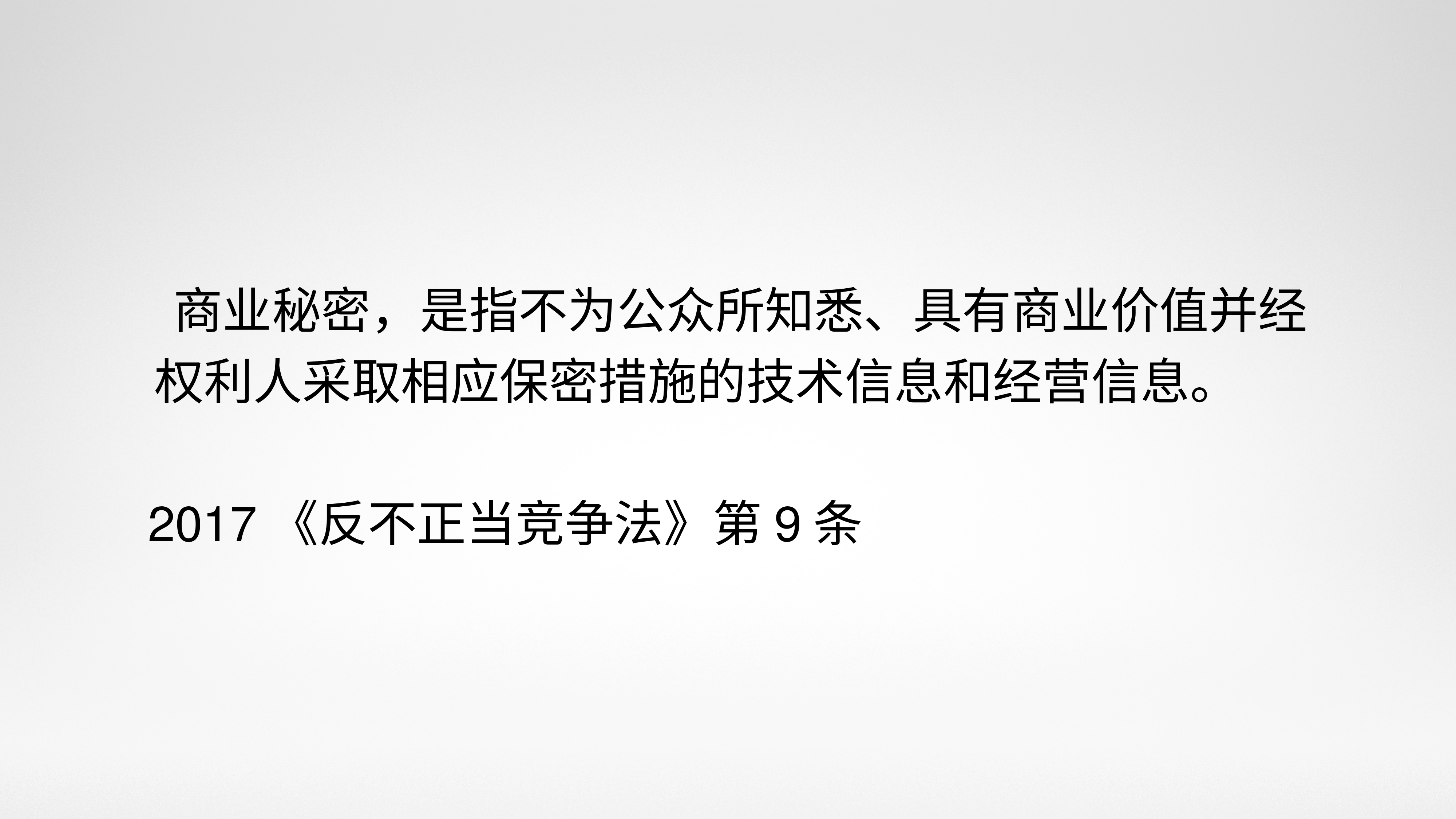

商业秘密，是指不为公众所知悉、具有商业价值并经权利人采取相应保密措施的技术信息和经营信息。

 2017《反不正当竞争法》第9条